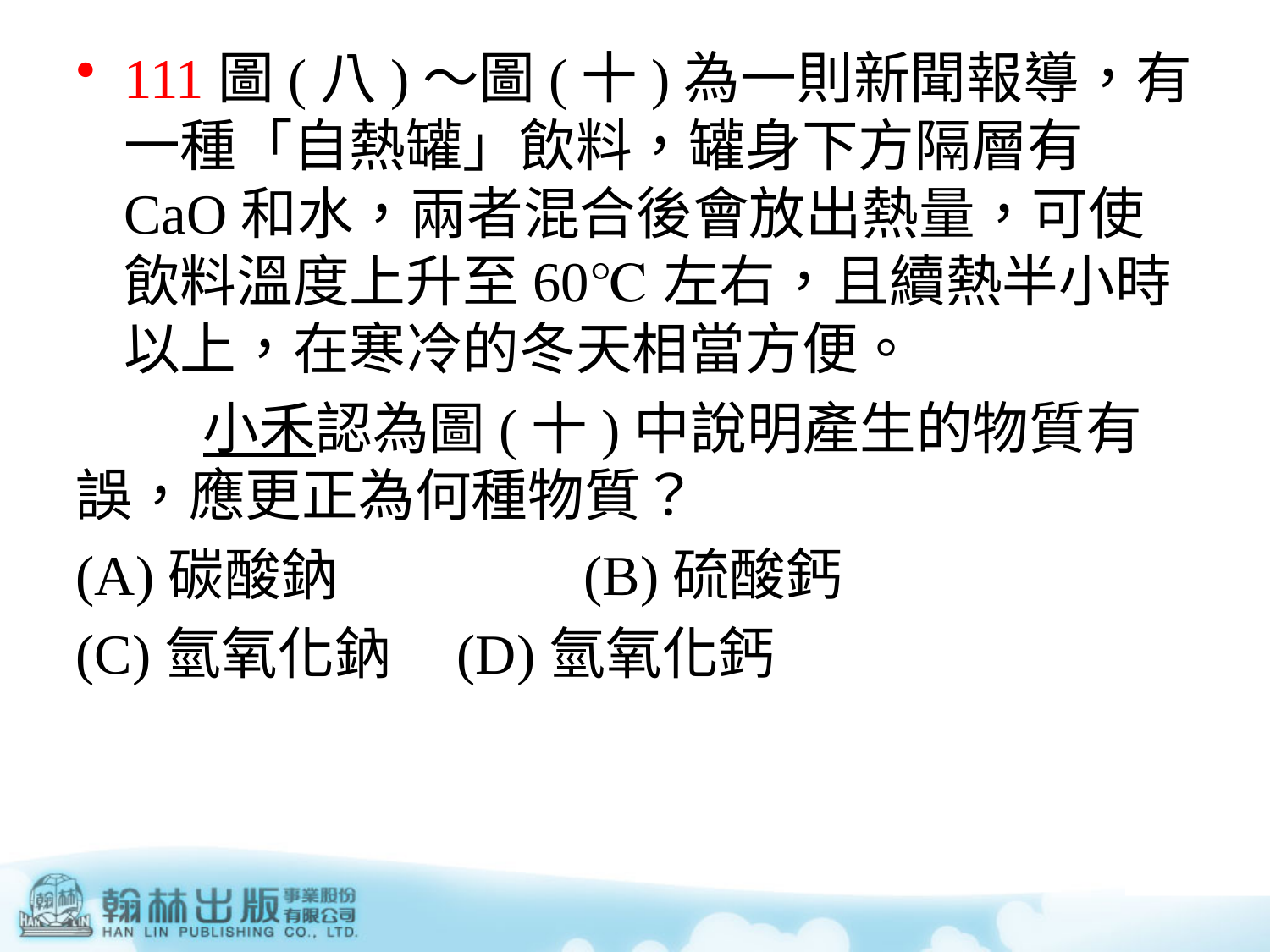

111圖(八)～圖(十)為一則新聞報導，有一種「自熱罐」飲料，罐身下方隔層有CaO和水，兩者混合後會放出熱量，可使飲料溫度上升至60℃左右，且續熱半小時以上，在寒冷的冬天相當方便。
	小禾認為圖(十)中說明產生的物質有誤，應更正為何種物質？
(A)碳酸鈉		(B)硫酸鈣
(C)氫氧化鈉	(D)氫氧化鈣